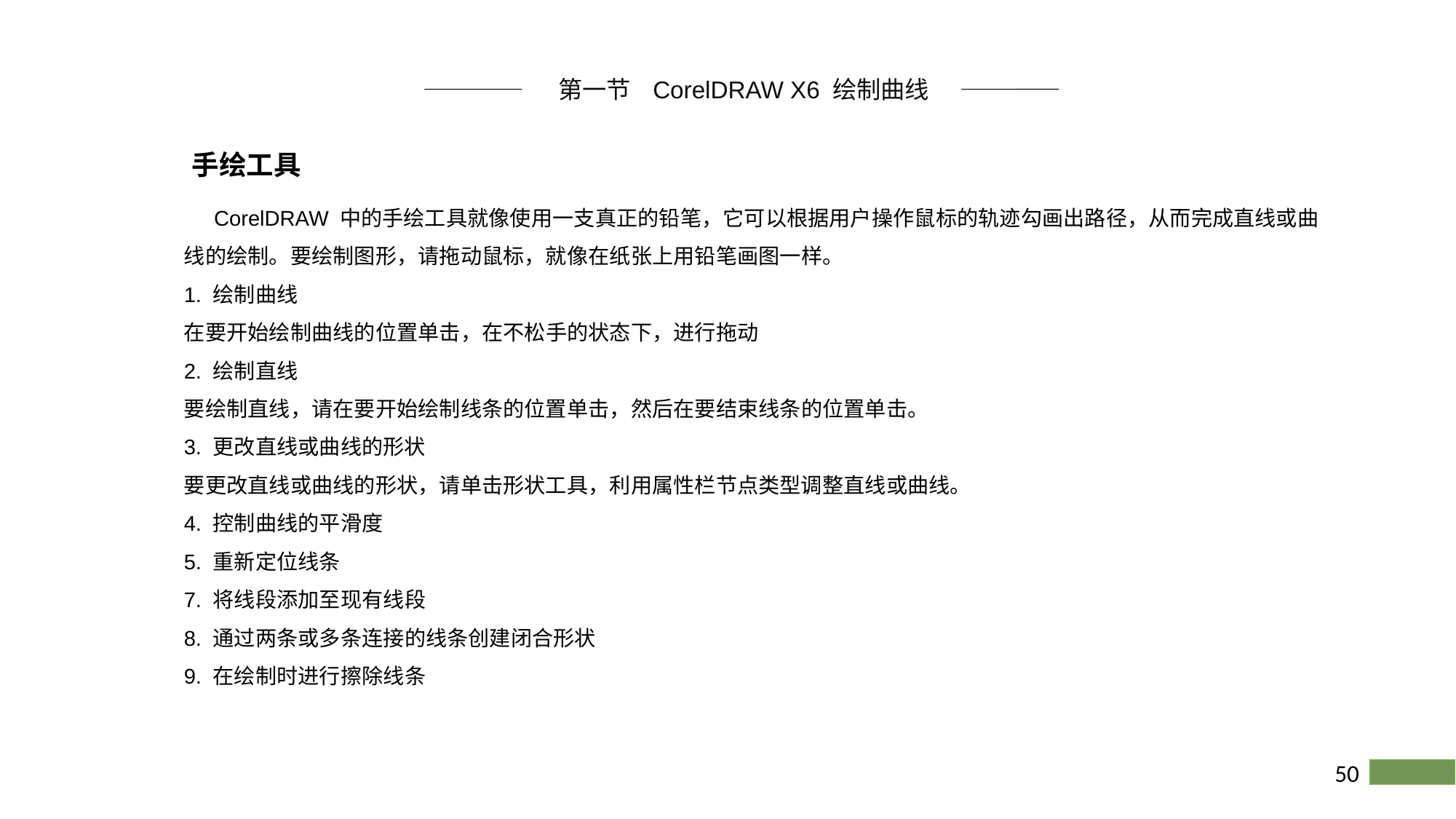

第一节   CorelDRAW X6 绘制曲线
手绘工具
     CorelDRAW 中的手绘工具就像使用一支真正的铅笔，它可以根据用户操作鼠标的轨迹勾画出路径，从而完成直线或曲线的绘制。要绘制图形，请拖动鼠标，就像在纸张上用铅笔画图一样。
1. 绘制曲线
在要开始绘制曲线的位置单击，在不松手的状态下，进行拖动
2. 绘制直线
要绘制直线，请在要开始绘制线条的位置单击，然后在要结束线条的位置单击。
3. 更改直线或曲线的形状
要更改直线或曲线的形状，请单击形状工具，利用属性栏节点类型调整直线或曲线。
4. 控制曲线的平滑度
5. 重新定位线条
7. 将线段添加至现有线段
8. 通过两条或多条连接的线条创建闭合形状
9. 在绘制时进行擦除线条
50